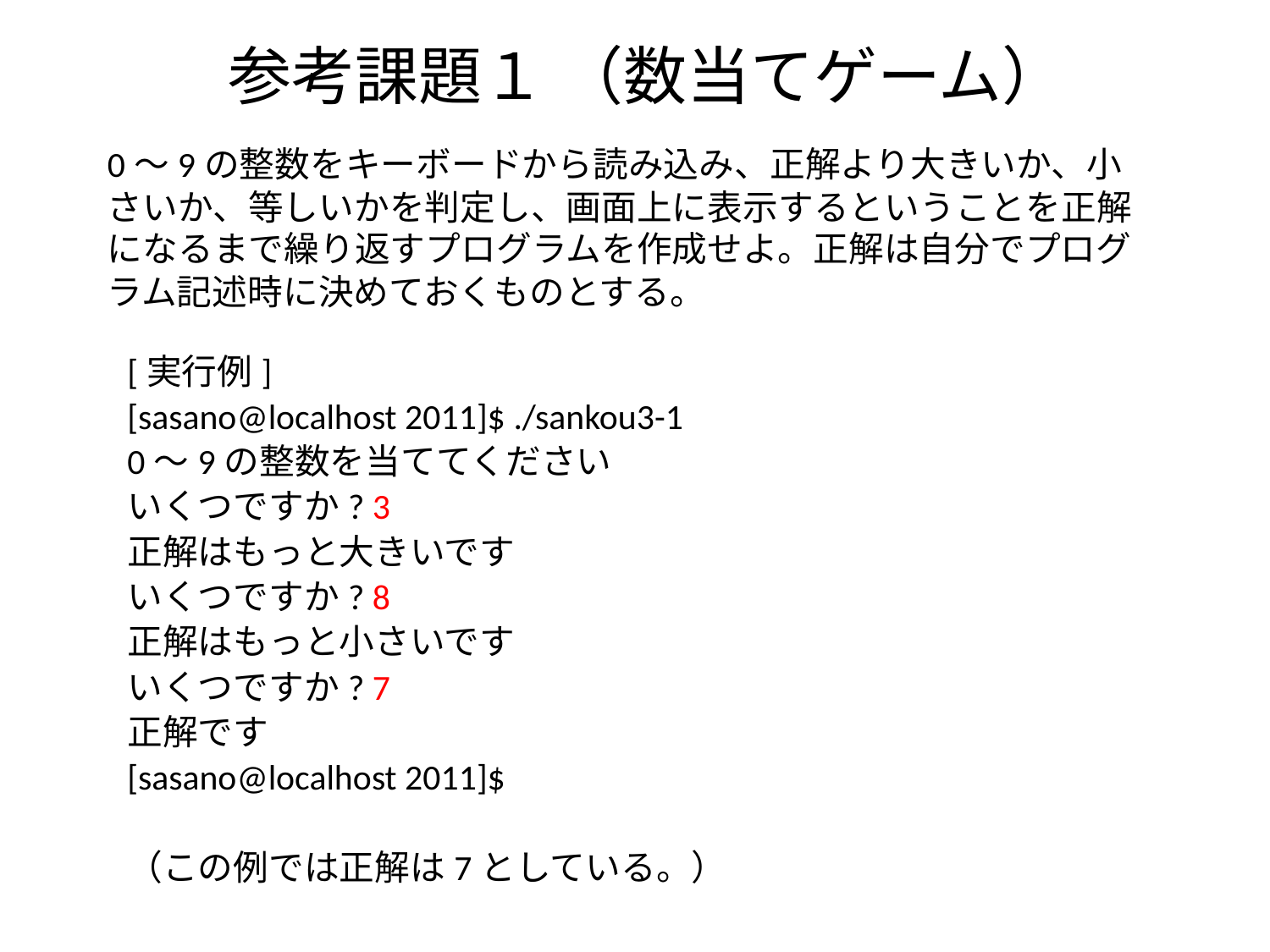

# 参考課題１ （数当てゲーム）
0～9の整数をキーボードから読み込み、正解より大きいか、小さいか、等しいかを判定し、画面上に表示するということを正解になるまで繰り返すプログラムを作成せよ。正解は自分でプログラム記述時に決めておくものとする。
[実行例]
[sasano@localhost 2011]$ ./sankou3-1
0～9の整数を当ててください
いくつですか? 3
正解はもっと大きいです
いくつですか? 8
正解はもっと小さいです
いくつですか? 7
正解です
[sasano@localhost 2011]$

（この例では正解は7としている。）